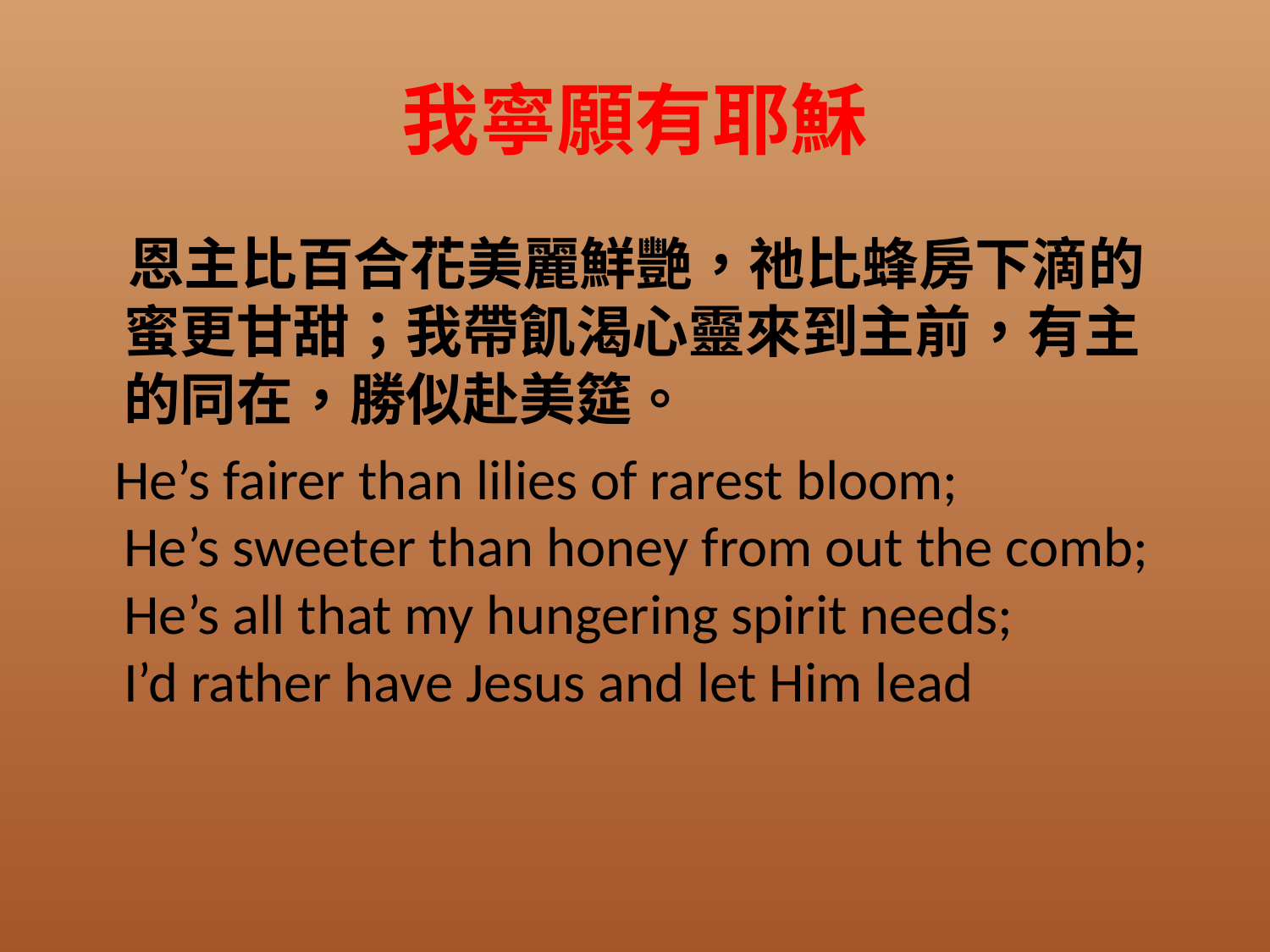

# 我寧願有耶穌
   恩主比百合花美麗鮮艷，祂比蜂房下滴的蜜更甘甜；我帶飢渴心靈來到主前，有主的同在，勝似赴美筵。
   He’s fairer than lilies of rarest bloom;
He’s sweeter than honey from out the comb;
He’s all that my hungering spirit needs;
I’d rather have Jesus and let Him lead